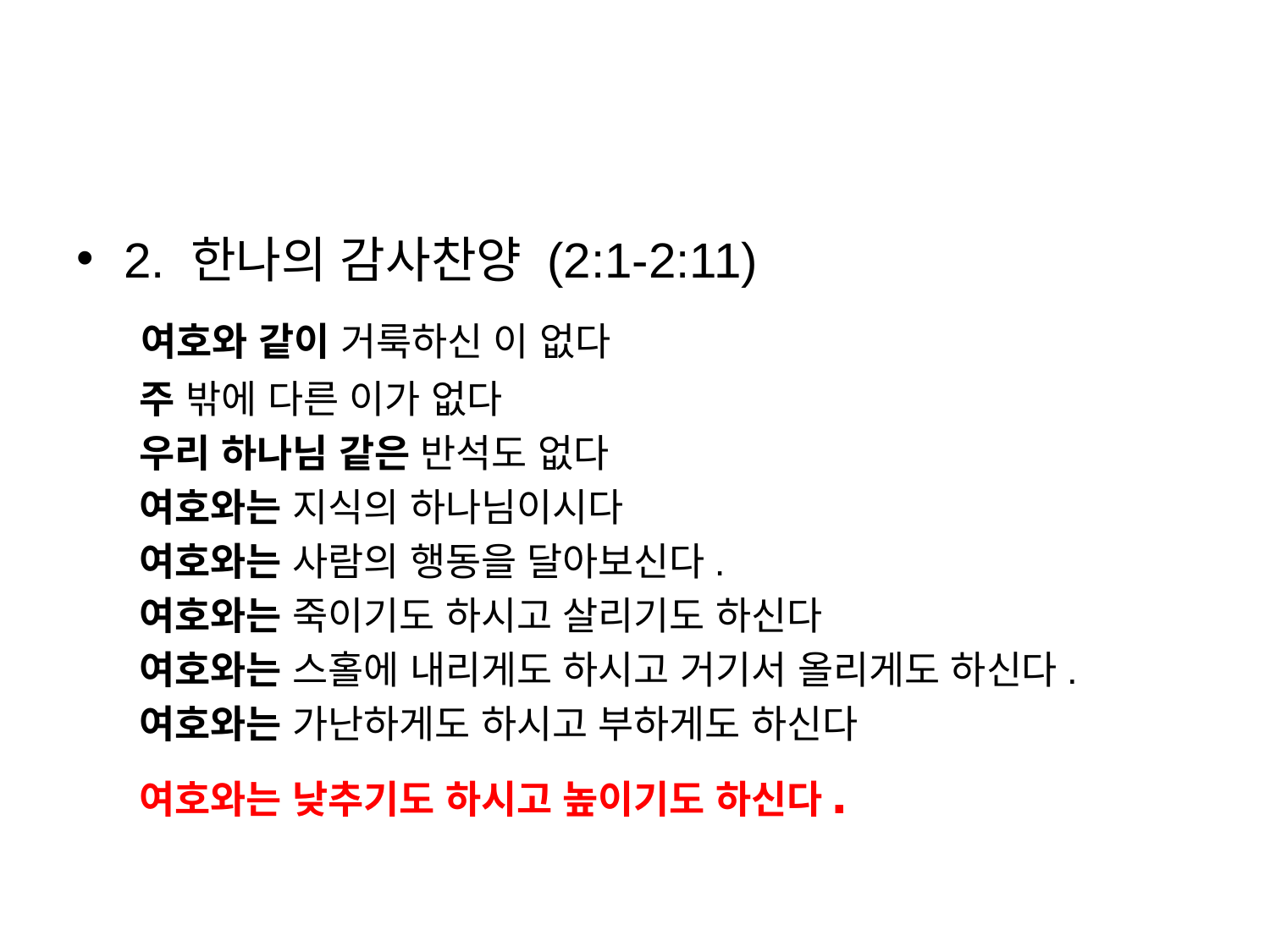

#
2. 한나의 감사찬양 (2:1-2:11)
    여호와 같이 거룩하신 이 없다
     주 밖에 다른 이가 없다
     우리 하나님 같은 반석도 없다
     여호와는 지식의 하나님이시다
     여호와는 사람의 행동을 달아보신다.
     여호와는 죽이기도 하시고 살리기도 하신다
     여호와는 스홀에 내리게도 하시고 거기서 올리게도 하신다.
     여호와는 가난하게도 하시고 부하게도 하신다
     여호와는 낮추기도 하시고 높이기도 하신다.